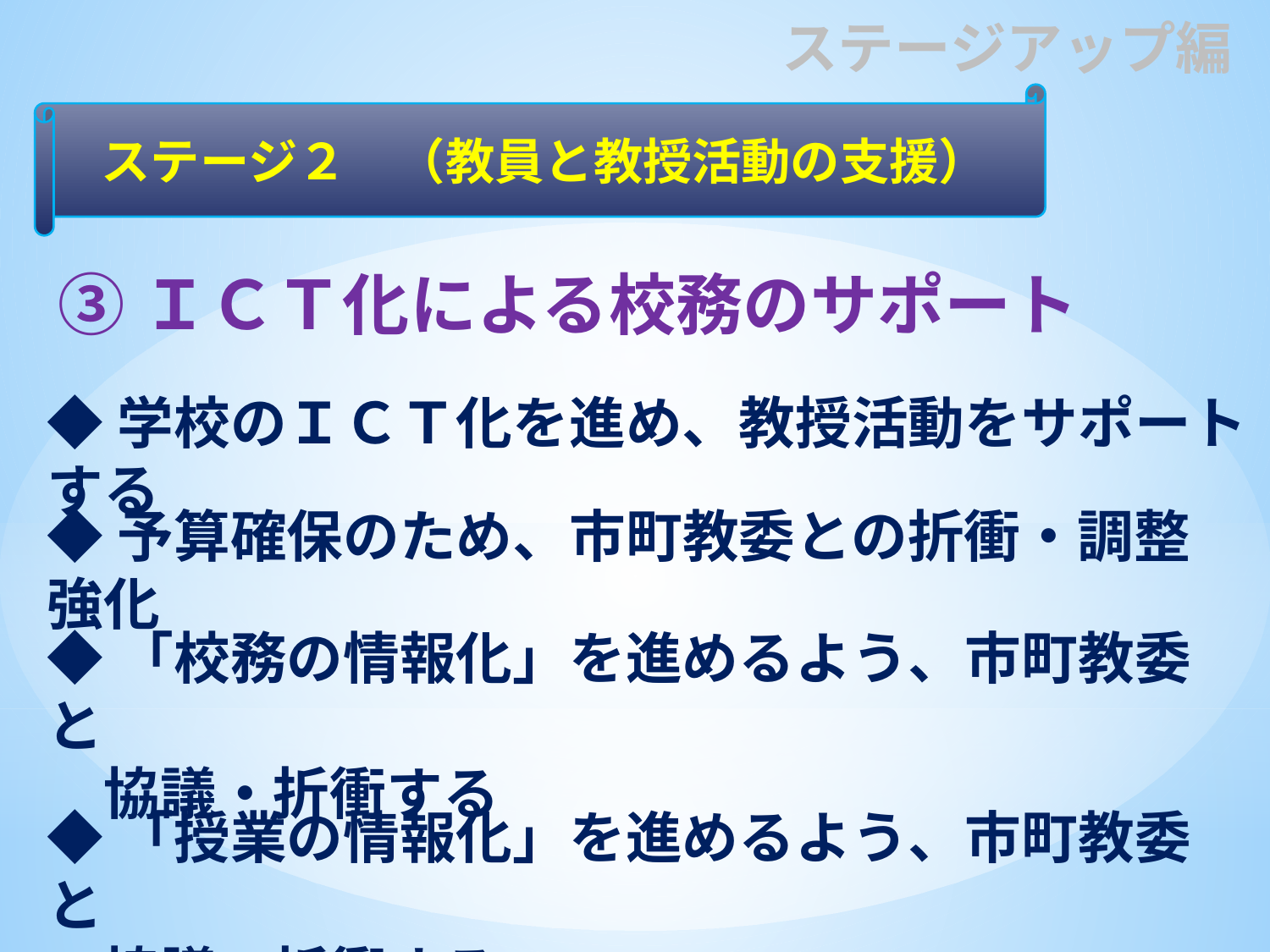

ステージアップ編
ステージ２　（教員と教授活動の支援）
③ＩＣＴ化による校務のサポート
◆学校のＩＣＴ化を進め、教授活動をサポートする
◆予算確保のため、市町教委との折衝・調整強化
◆「校務の情報化」を進めるよう、市町教委と
　協議・折衝する
◆「授業の情報化」を進めるよう、市町教委と
　協議・折衝する